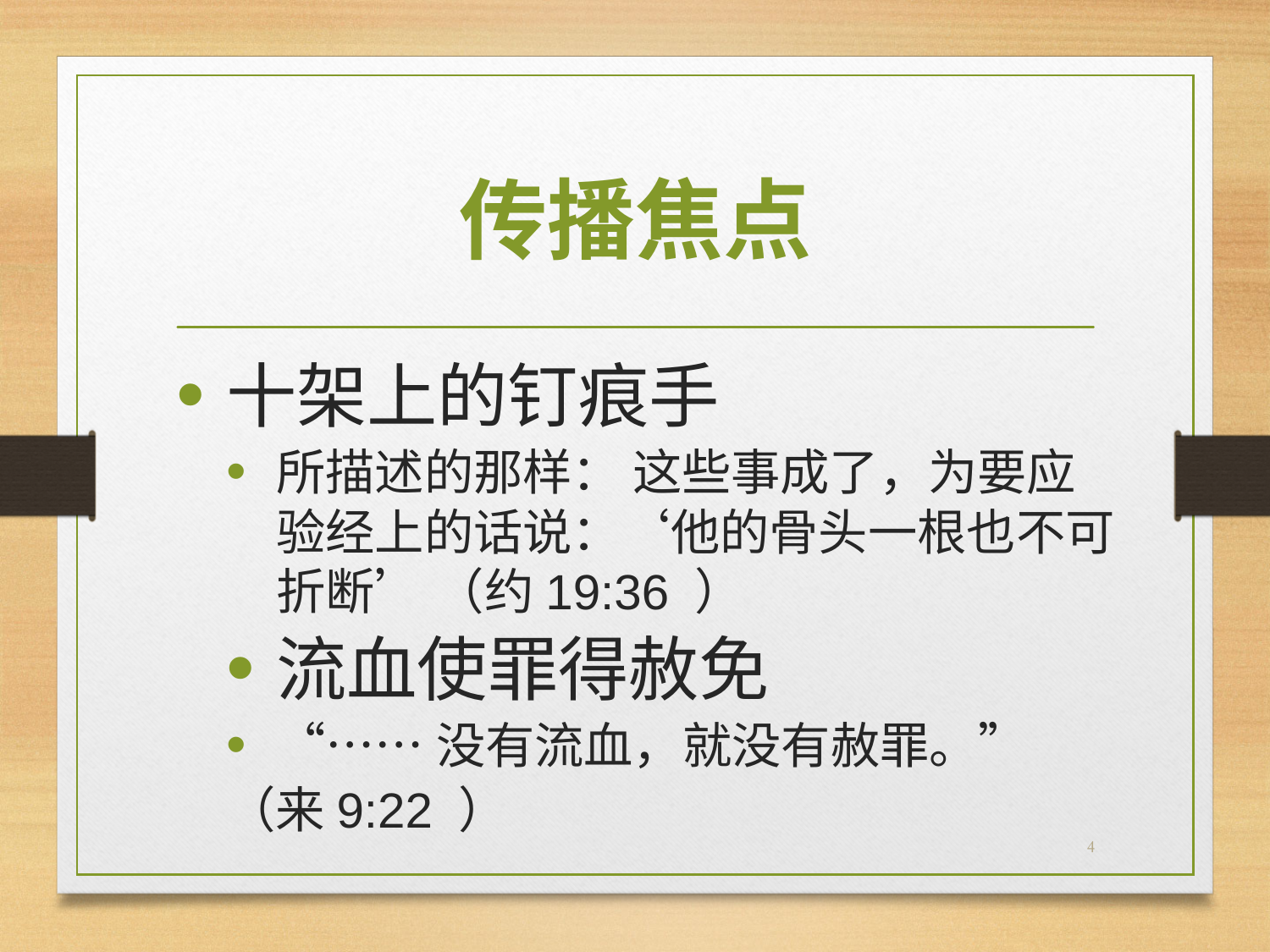

# 传播焦点
十架上的钉痕手
所描述的那样： 这些事成了，为要应验经上的话说：‘他的骨头一根也不可折断’ （约19:36 ）
流血使罪得赦免
“……没有流血，就没有赦罪。”
（来9:22 ）

4